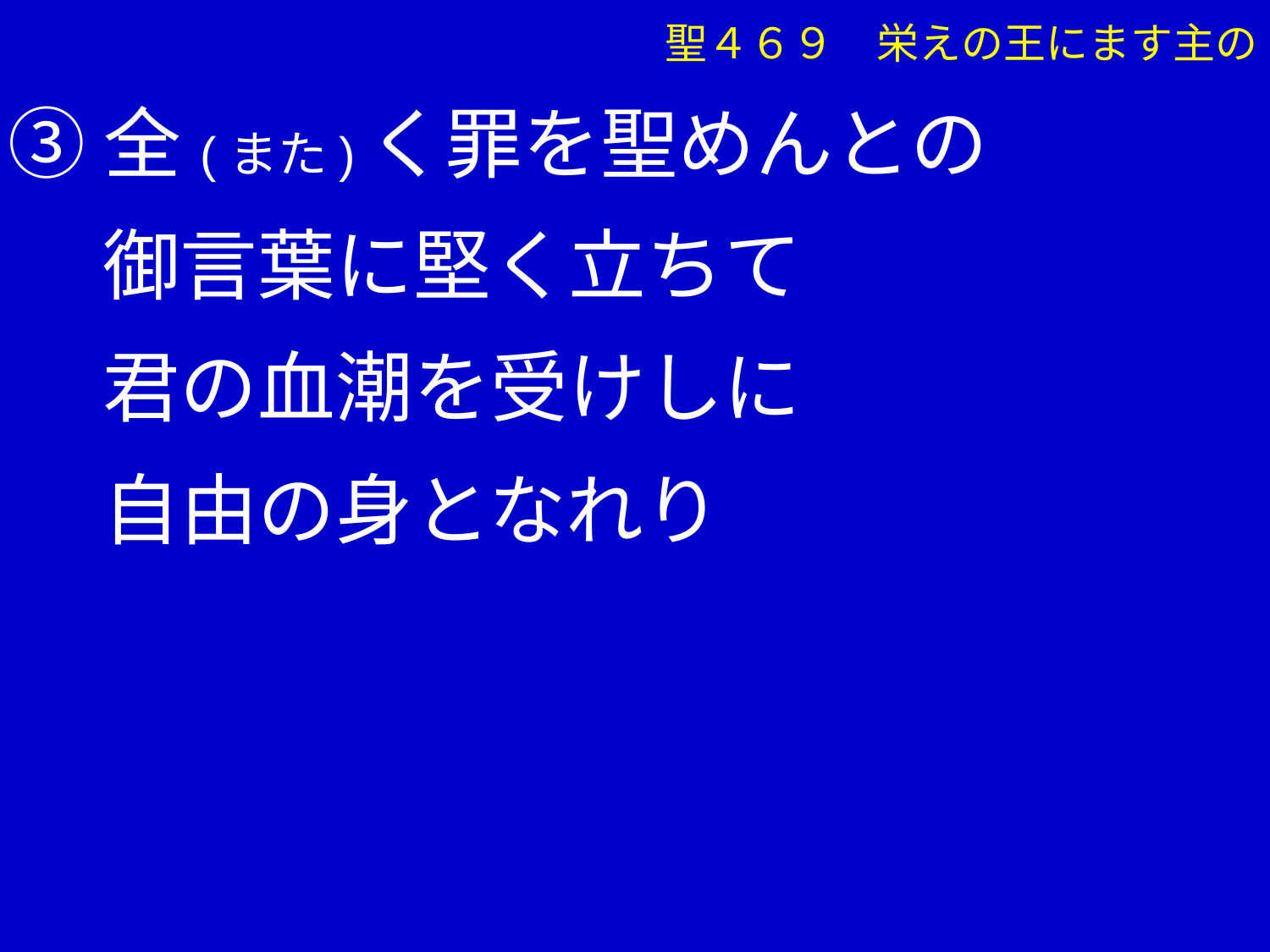

聖４６９　栄えの王にます主の
③全(また)く罪を聖めんとの
　 御言葉に堅く立ちて
　 君の血潮を受けしに
　 自由の身となれり